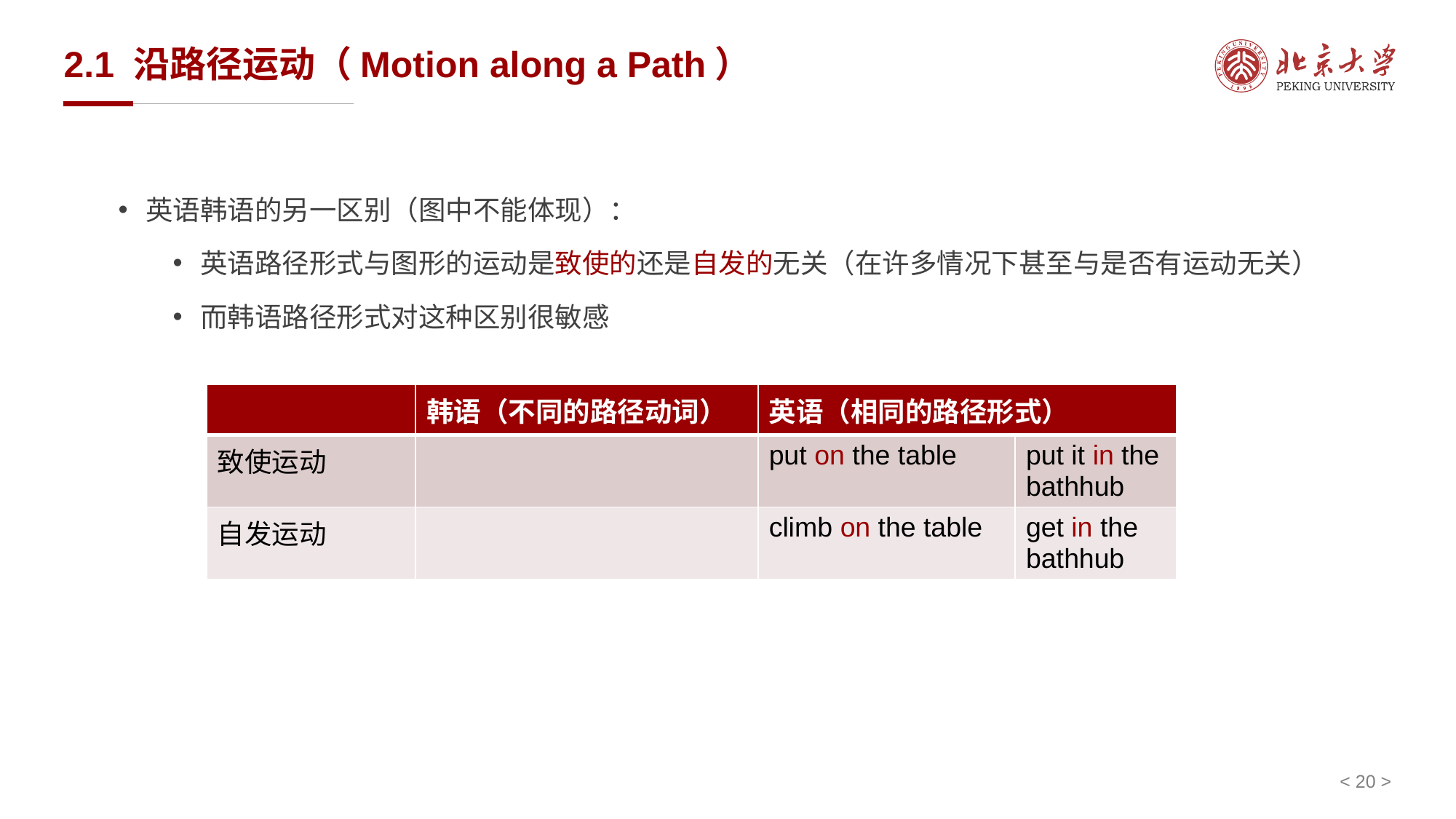

# 2.1 沿路径运动（Motion along a Path）
英语韩语的另一区别（图中不能体现）：
英语路径形式与图形的运动是致使的还是自发的无关（在许多情况下甚至与是否有运动无关）
而韩语路径形式对这种区别很敏感
|  | 韩语（不同的路径动词） | 英语（相同的路径形式） |  |
| --- | --- | --- | --- |
| 致使运动 |  | put on the table | put it in the bathhub |
| 自发运动 |  | climb on the table | get in the bathhub |
< 20 >